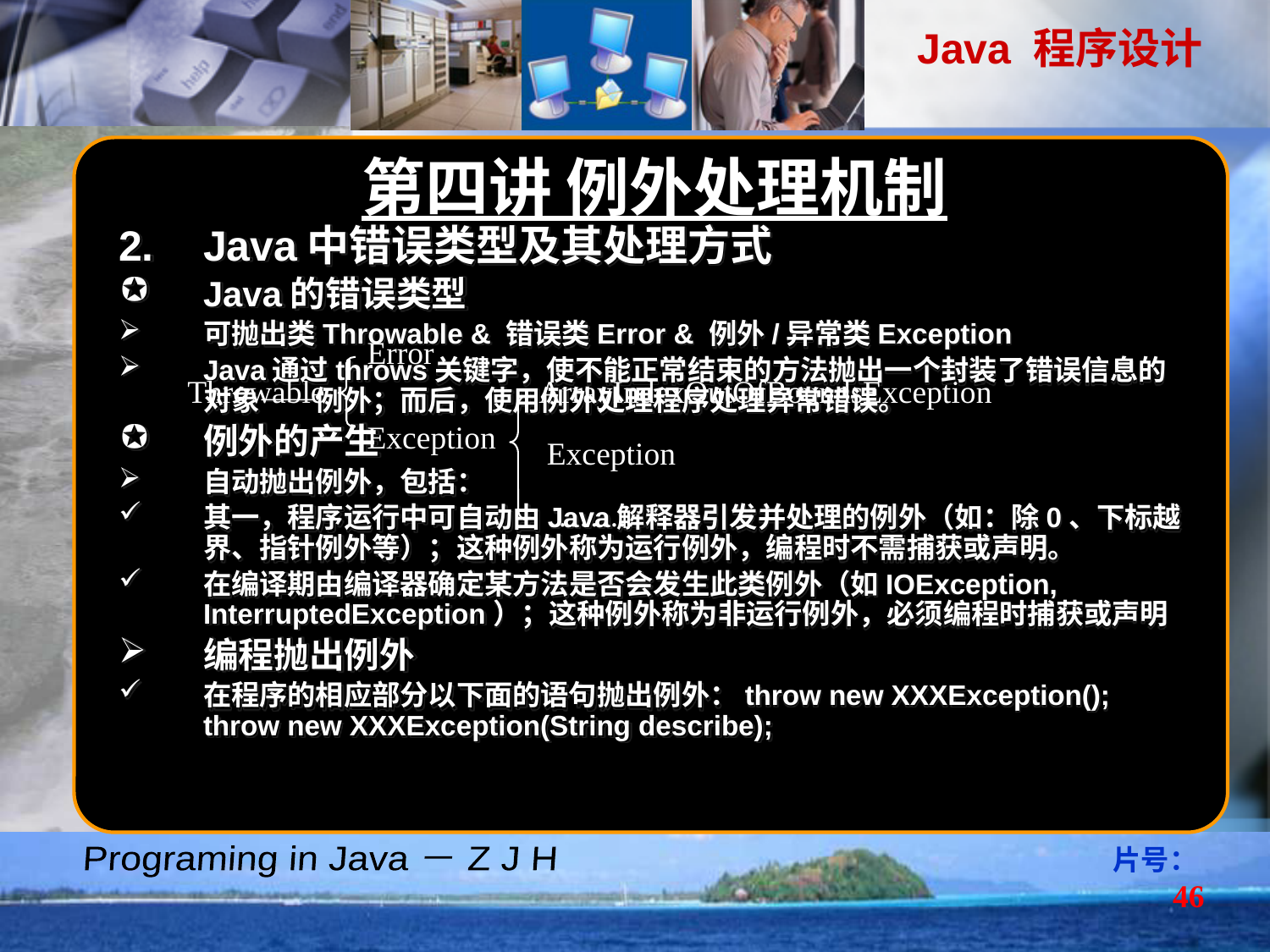

第四讲 例外处理机制
Java中错误类型及其处理方式
Java的错误类型
可抛出类Throwable & 错误类Error & 例外/异常类Exception
Java通过throws关键字，使不能正常结束的方法抛出一个封装了错误信息的对象——例外；而后，使用例外处理程序处理异常错误。
例外的产生
自动抛出例外，包括：
其一，程序运行中可自动由Java解释器引发并处理的例外（如：除0、下标越界、指针例外等）；这种例外称为运行例外，编程时不需捕获或声明。
在编译期由编译器确定某方法是否会发生此类例外（如IOException, InterruptedException）；这种例外称为非运行例外，必须编程时捕获或声明
编程抛出例外
在程序的相应部分以下面的语句抛出例外：throw new XXXException(); throw new XXXException(String describe);
Error

Throwable
ArrayIndexOutOfBoundsException

Exception
Exception
……...
片号：46